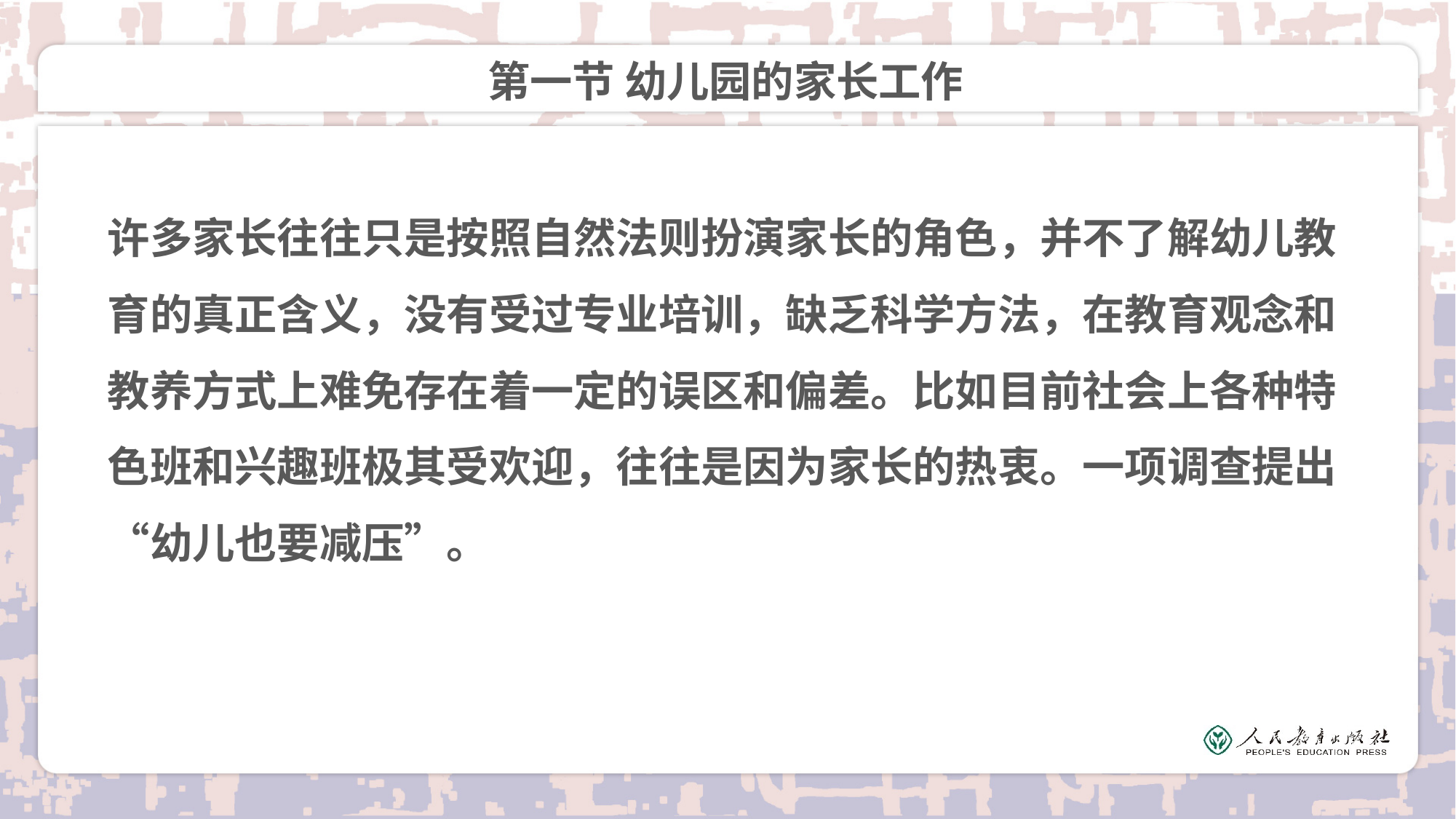

# 第一节 幼儿园的家长工作
许多家长往往只是按照自然法则扮演家长的角色，并不了解幼儿教育的真正含义，没有受过专业培训，缺乏科学方法，在教育观念和教养方式上难免存在着一定的误区和偏差。比如目前社会上各种特色班和兴趣班极其受欢迎，往往是因为家长的热衷。一项调查提出“幼儿也要减压”。